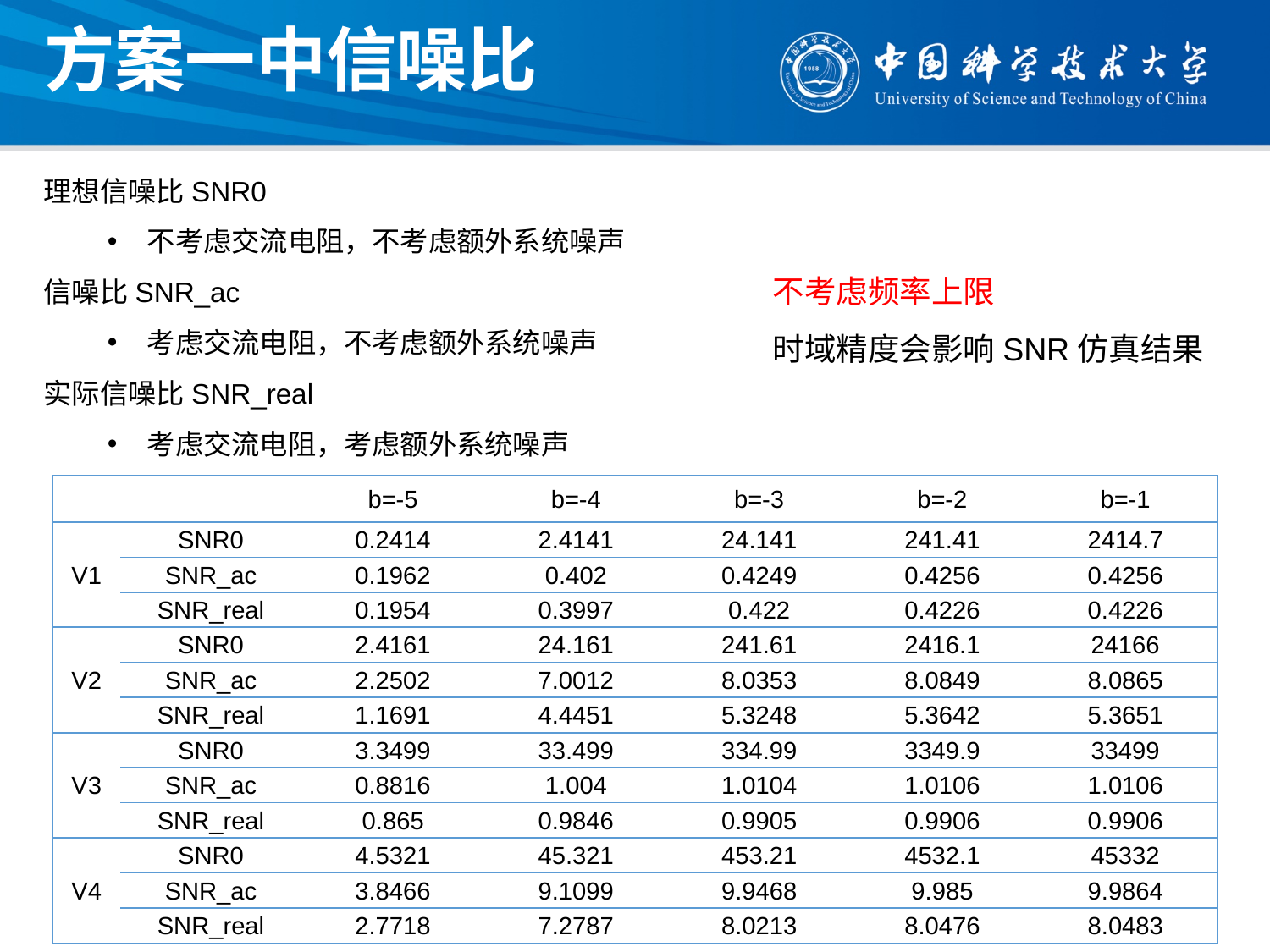

方案一中信噪比
理想信噪比SNR0
不考虑交流电阻，不考虑额外系统噪声
信噪比SNR_ac
考虑交流电阻，不考虑额外系统噪声
实际信噪比SNR_real
考虑交流电阻，考虑额外系统噪声
不考虑频率上限
时域精度会影响SNR仿真结果
|  |  | b=-5 | b=-4 | b=-3 | b=-2 | b=-1 |
| --- | --- | --- | --- | --- | --- | --- |
| V1 | SNR0 | 0.2414 | 2.4141 | 24.141 | 241.41 | 2414.7 |
|  | SNR\_ac | 0.1962 | 0.402 | 0.4249 | 0.4256 | 0.4256 |
|  | SNR\_real | 0.1954 | 0.3997 | 0.422 | 0.4226 | 0.4226 |
| V2 | SNR0 | 2.4161 | 24.161 | 241.61 | 2416.1 | 24166 |
|  | SNR\_ac | 2.2502 | 7.0012 | 8.0353 | 8.0849 | 8.0865 |
|  | SNR\_real | 1.1691 | 4.4451 | 5.3248 | 5.3642 | 5.3651 |
| V3 | SNR0 | 3.3499 | 33.499 | 334.99 | 3349.9 | 33499 |
|  | SNR\_ac | 0.8816 | 1.004 | 1.0104 | 1.0106 | 1.0106 |
|  | SNR\_real | 0.865 | 0.9846 | 0.9905 | 0.9906 | 0.9906 |
| V4 | SNR0 | 4.5321 | 45.321 | 453.21 | 4532.1 | 45332 |
|  | SNR\_ac | 3.8466 | 9.1099 | 9.9468 | 9.985 | 9.9864 |
|  | SNR\_real | 2.7718 | 7.2787 | 8.0213 | 8.0476 | 8.0483 |
5